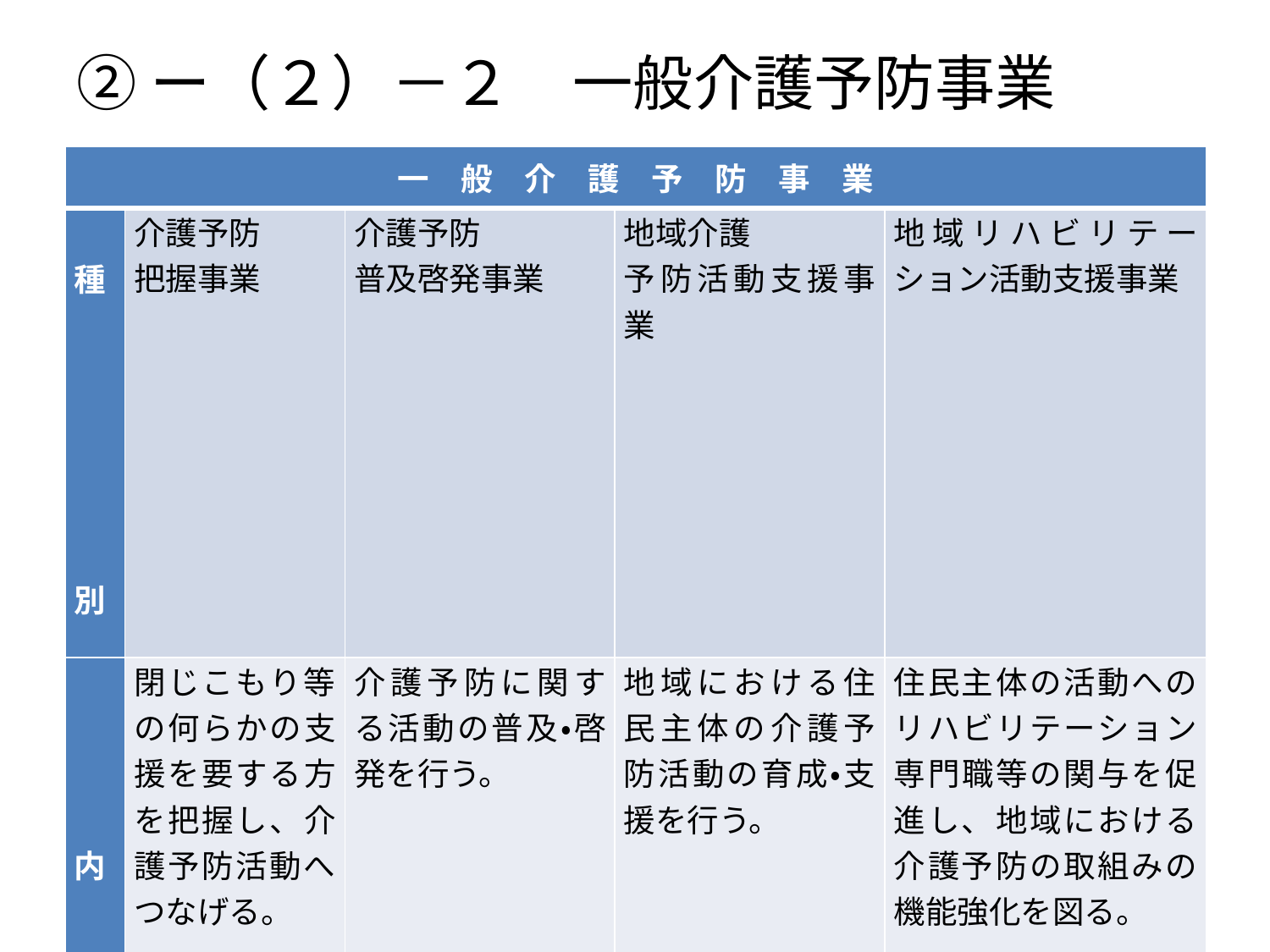

# ②ー（２）－２　一般介護予防事業
| 一　般　介　護　予　防　事　業 |  |  |  |  |
| --- | --- | --- | --- | --- |
| 種　　　　　　別 | 介護予防 把握事業 | 介護予防 普及啓発事業 | 地域介護 予防活動支援事業 | 地域リハビリテーション活動支援事業 |
| 内　　　　　　　　 　　　　容 | 閉じこもり等の何らかの支援を要する方を把握し、介護予防活動へつなげる。 | 介護予防に関する活動の普及・啓発を行う。 | 地域における住民主体の介護予防活動の育成・支援を行う。 | 住民主体の活動へのリハビリテーション専門職等の関与を促進し、地域における介護予防の取組みの機能強化を図る。 |
| 実施方法 | ・包括支援センターで実施している実態把握業務等 | ・市立メディカルセンターにおける介護予防教室、校区公民館で実施する「ふれあい教室」などの継続・発展実施。 | ・介護支援ボランティアポイント制度等）の継続・発展 ・住民（介護予防リーダー等）主体の活動等の支援。 | ・研修等による介護予防リーダーの育成、介護予防の取組みの普及啓発。 |
10